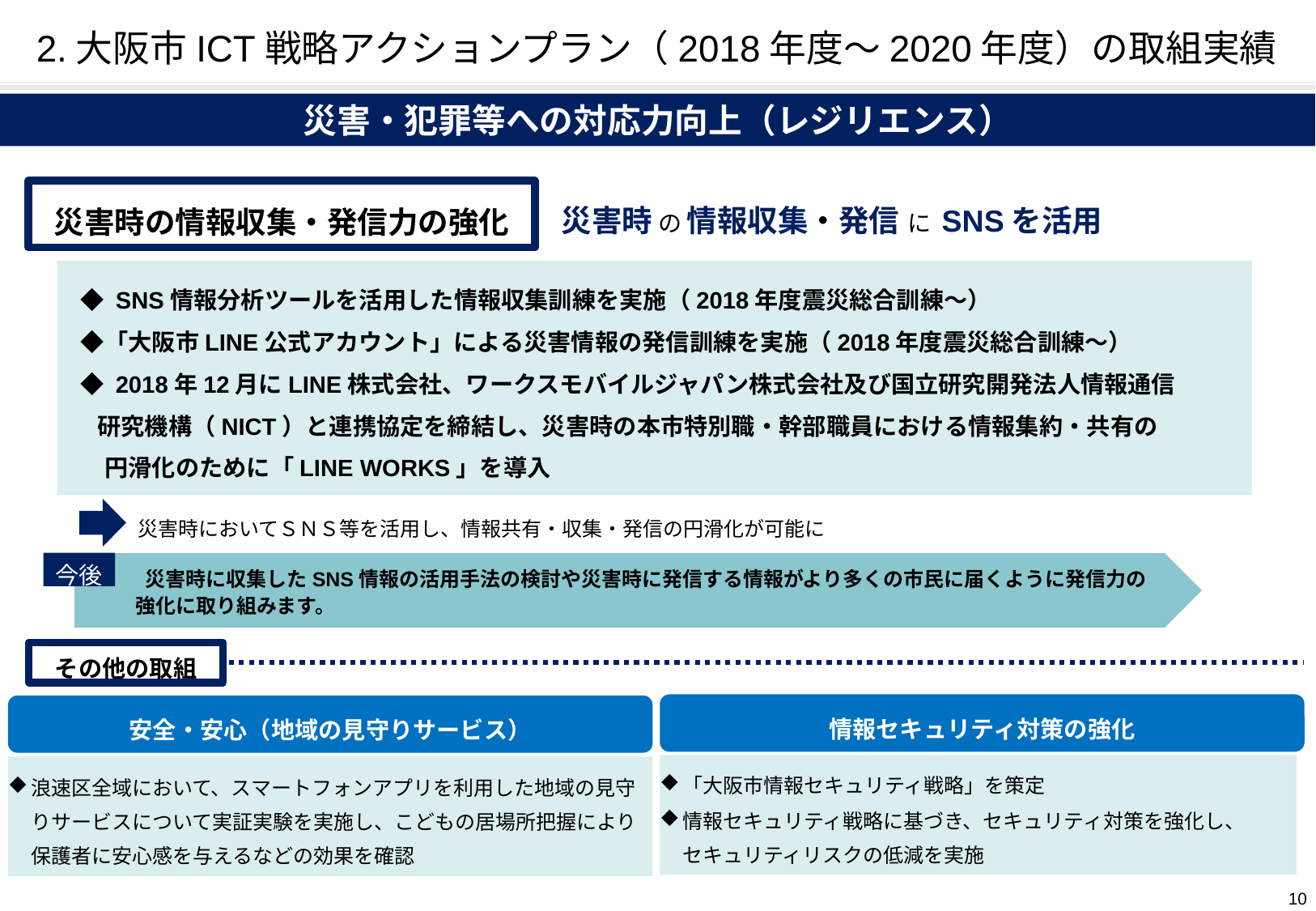

# 2.大阪市ICT戦略アクションプラン（2018年度～2020年度）の取組実績
災害・犯罪等への対応力向上（レジリエンス）
災害時 の 情報収集・発信 に SNSを活用
災害時の情報収集・発信力の強化
　◆ SNS情報分析ツールを活用した情報収集訓練を実施（2018年度震災総合訓練～）
　◆「大阪市LINE公式アカウント」による災害情報の発信訓練を実施（2018年度震災総合訓練～）
　◆ 2018年12月にLINE株式会社、ワークスモバイルジャパン株式会社及び国立研究開発法人情報通信
　   研究機構（NICT）と連携協定を締結し、災害時の本市特別職・幹部職員における情報集約・共有の
　　円滑化のために「LINE WORKS」を導入

災害時においてＳＮＳ等を活用し、情報共有・収集・発信の円滑化が可能に
今後
　　　災害時に収集したSNS情報の活用手法の検討や災害時に発信する情報がより多くの市民に届くように発信力の
            強化に取り組みます。
その他の取組
情報セキュリティ対策の強化
安全・安心（地域の見守りサービス）
「大阪市情報セキュリティ戦略」を策定
情報セキュリティ戦略に基づき、セキュリティ対策を強化し、　　セキュリティリスクの低減を実施
浪速区全域において、スマートフォンアプリを利用した地域の見守りサービスについて実証実験を実施し、こどもの居場所把握により保護者に安心感を与えるなどの効果を確認
10